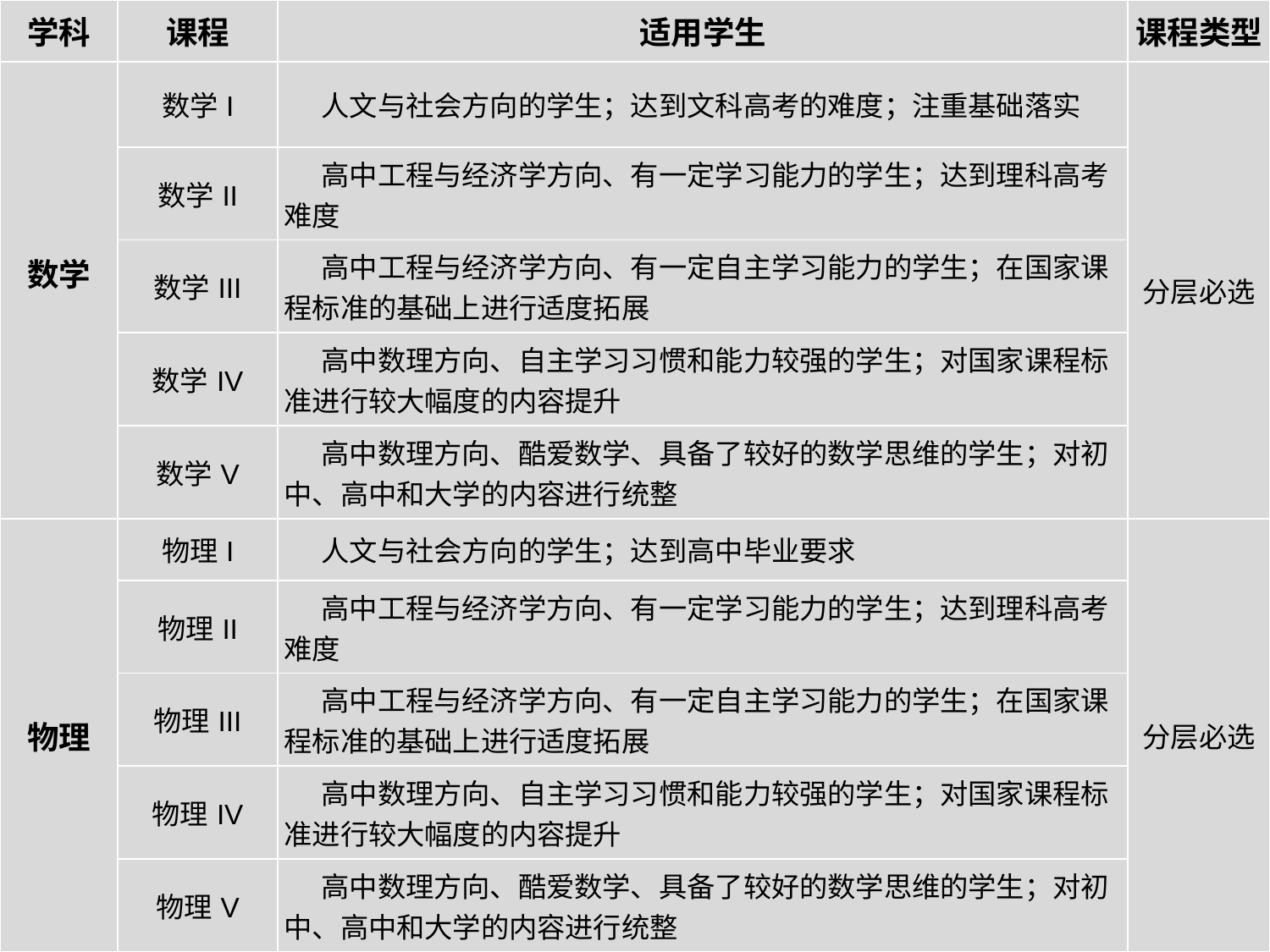

| 学科 | 课程 | 适用学生 | 课程类型 |
| --- | --- | --- | --- |
| 数学 | 数学I | 人文与社会方向的学生；达到文科高考的难度；注重基础落实 | 分层必选 |
|  | 数学II | 高中工程与经济学方向、有一定学习能力的学生；达到理科高考难度 |  |
|  | 数学III | 高中工程与经济学方向、有一定自主学习能力的学生；在国家课程标准的基础上进行适度拓展 |  |
|  | 数学IV | 高中数理方向、自主学习习惯和能力较强的学生；对国家课程标准进行较大幅度的内容提升 |  |
|  | 数学V | 高中数理方向、酷爱数学、具备了较好的数学思维的学生；对初中、高中和大学的内容进行统整 |  |
| 物理 | 物理I | 人文与社会方向的学生；达到高中毕业要求 | 分层必选 |
|  | 物理II | 高中工程与经济学方向、有一定学习能力的学生；达到理科高考难度 |  |
|  | 物理III | 高中工程与经济学方向、有一定自主学习能力的学生；在国家课程标准的基础上进行适度拓展 |  |
|  | 物理IV | 高中数理方向、自主学习习惯和能力较强的学生；对国家课程标准进行较大幅度的内容提升 |  |
|  | 物理V | 高中数理方向、酷爱数学、具备了较好的数学思维的学生；对初中、高中和大学的内容进行统整 |  |